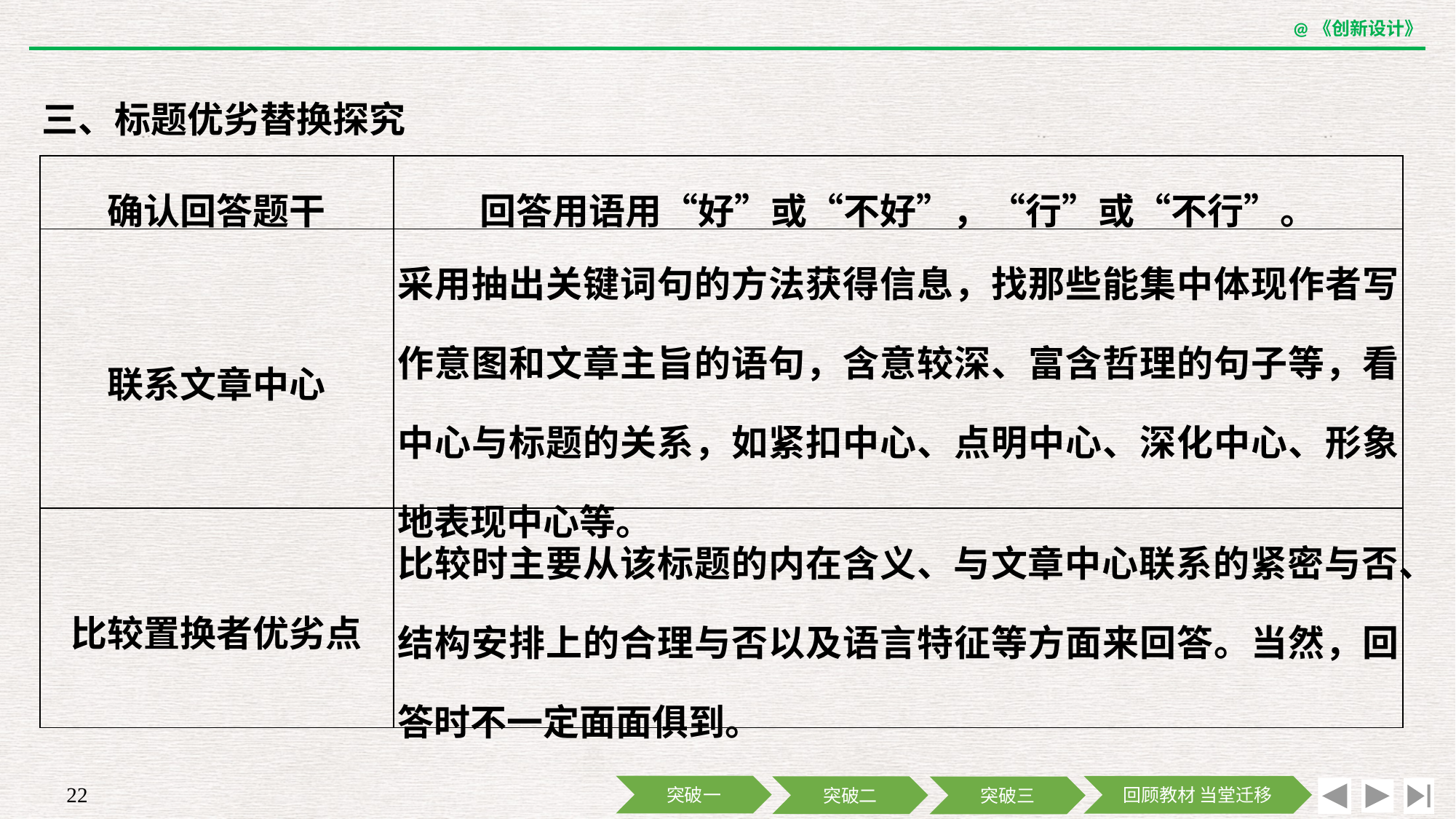

三、标题优劣替换探究
| 确认回答题干 | 回答用语用“好”或“不好”，“行”或“不行”。 |
| --- | --- |
| 联系文章中心 | 采用抽出关键词句的方法获得信息，找那些能集中体现作者写作意图和文章主旨的语句，含意较深、富含哲理的句子等，看中心与标题的关系，如紧扣中心、点明中心、深化中心、形象地表现中心等。 |
| 比较置换者优劣点 | 比较时主要从该标题的内在含义、与文章中心联系的紧密与否、结构安排上的合理与否以及语言特征等方面来回答。当然，回答时不一定面面俱到。 |